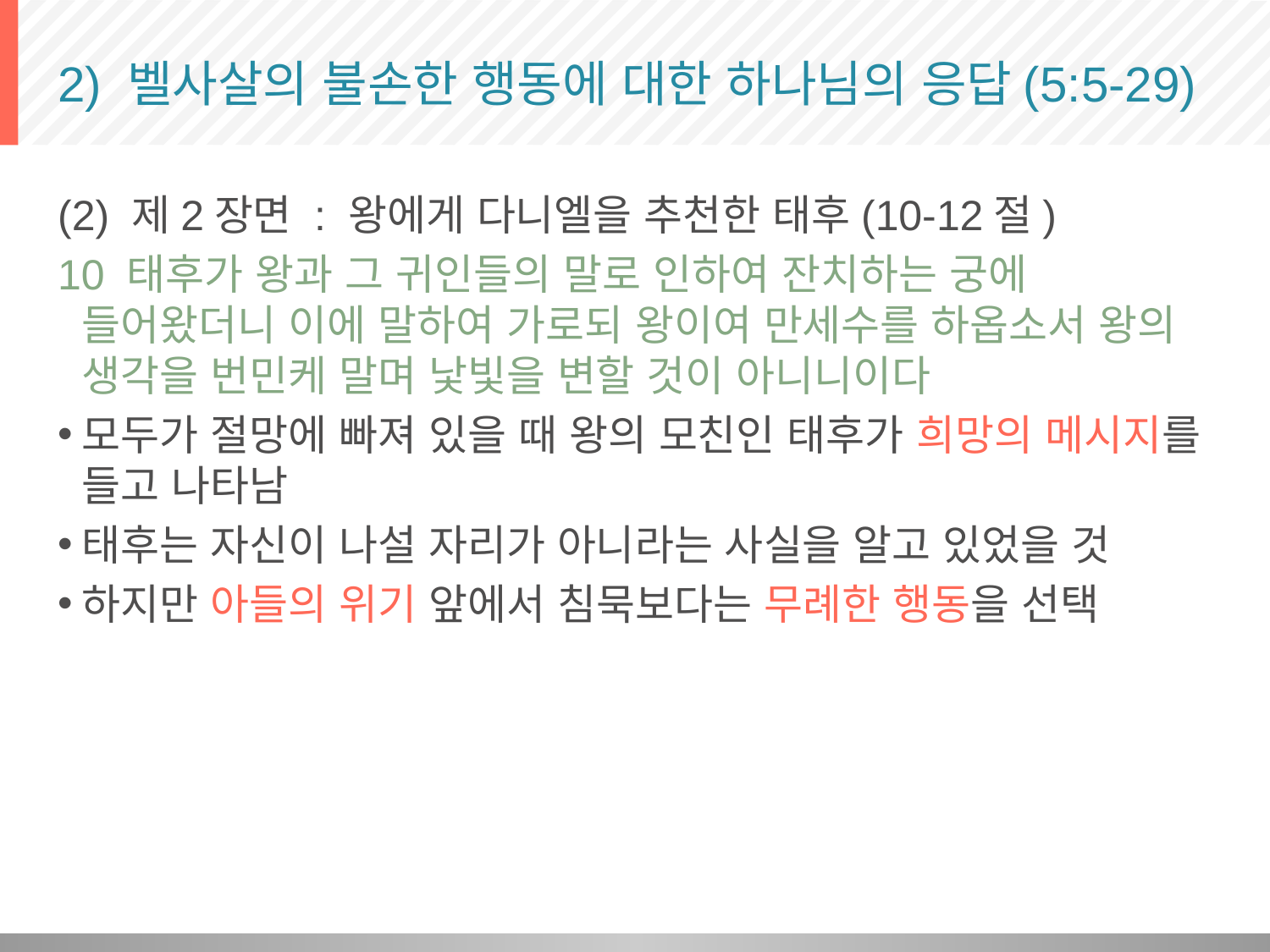

# 2) 벨사살의 불손한 행동에 대한 하나님의 응답(5:5-29)
(2) 제2장면 : 왕에게 다니엘을 추천한 태후(10-12절)
10 태후가 왕과 그 귀인들의 말로 인하여 잔치하는 궁에 들어왔더니 이에 말하여 가로되 왕이여 만세수를 하옵소서 왕의 생각을 번민케 말며 낯빛을 변할 것이 아니니이다
모두가 절망에 빠져 있을 때 왕의 모친인 태후가 희망의 메시지를 들고 나타남
태후는 자신이 나설 자리가 아니라는 사실을 알고 있었을 것
하지만 아들의 위기 앞에서 침묵보다는 무례한 행동을 선택